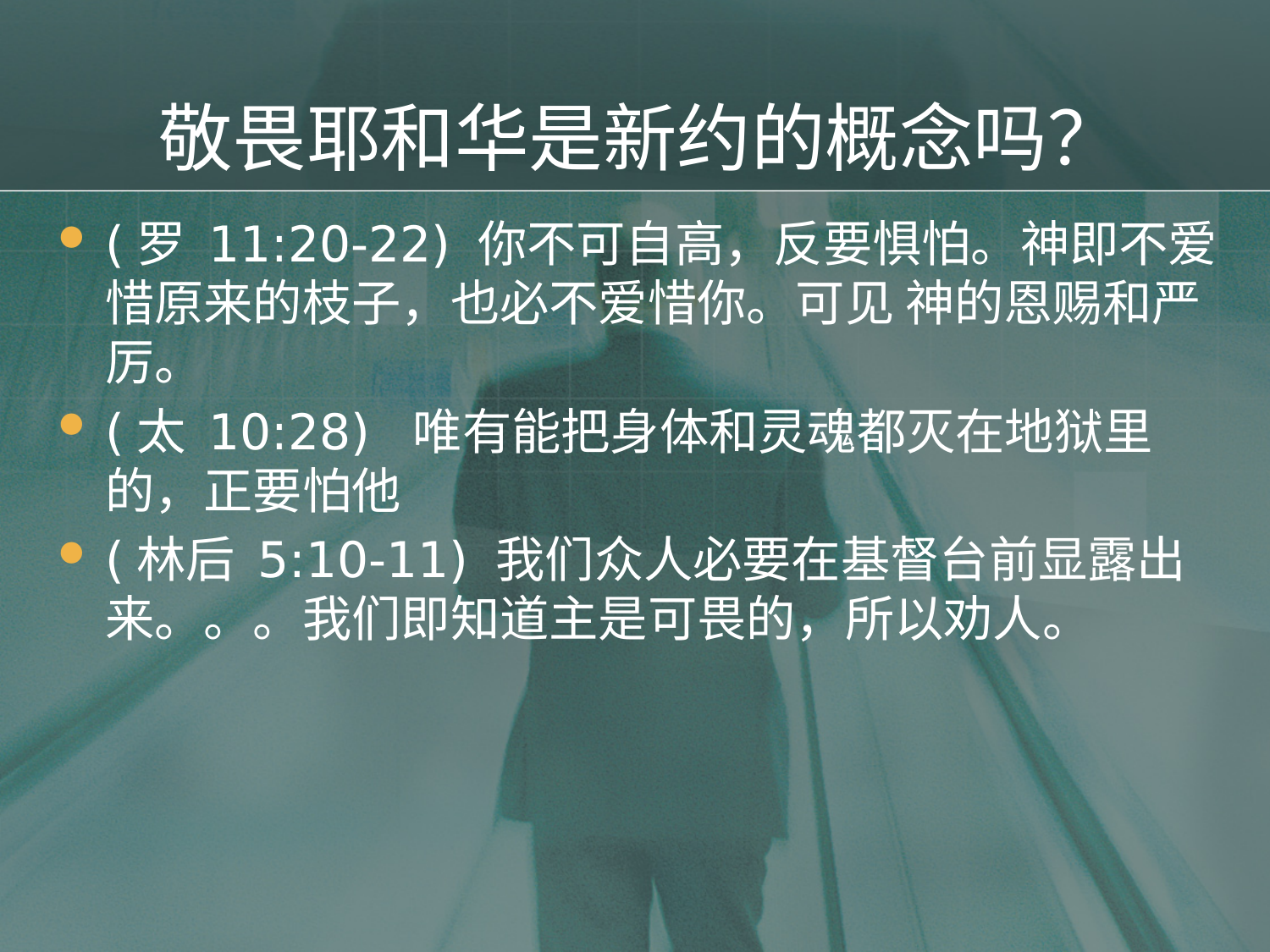

# 敬畏耶和华是新约的概念吗？
(罗 11:20-22) 你不可自高，反要惧怕。神即不爱惜原来的枝子，也必不爱惜你。可见 神的恩赐和严厉。
(太 10:28)  唯有能把身体和灵魂都灭在地狱里的，正要怕他
(林后 5:10-11) 我们众人必要在基督台前显露出来。。。我们即知道主是可畏的，所以劝人。